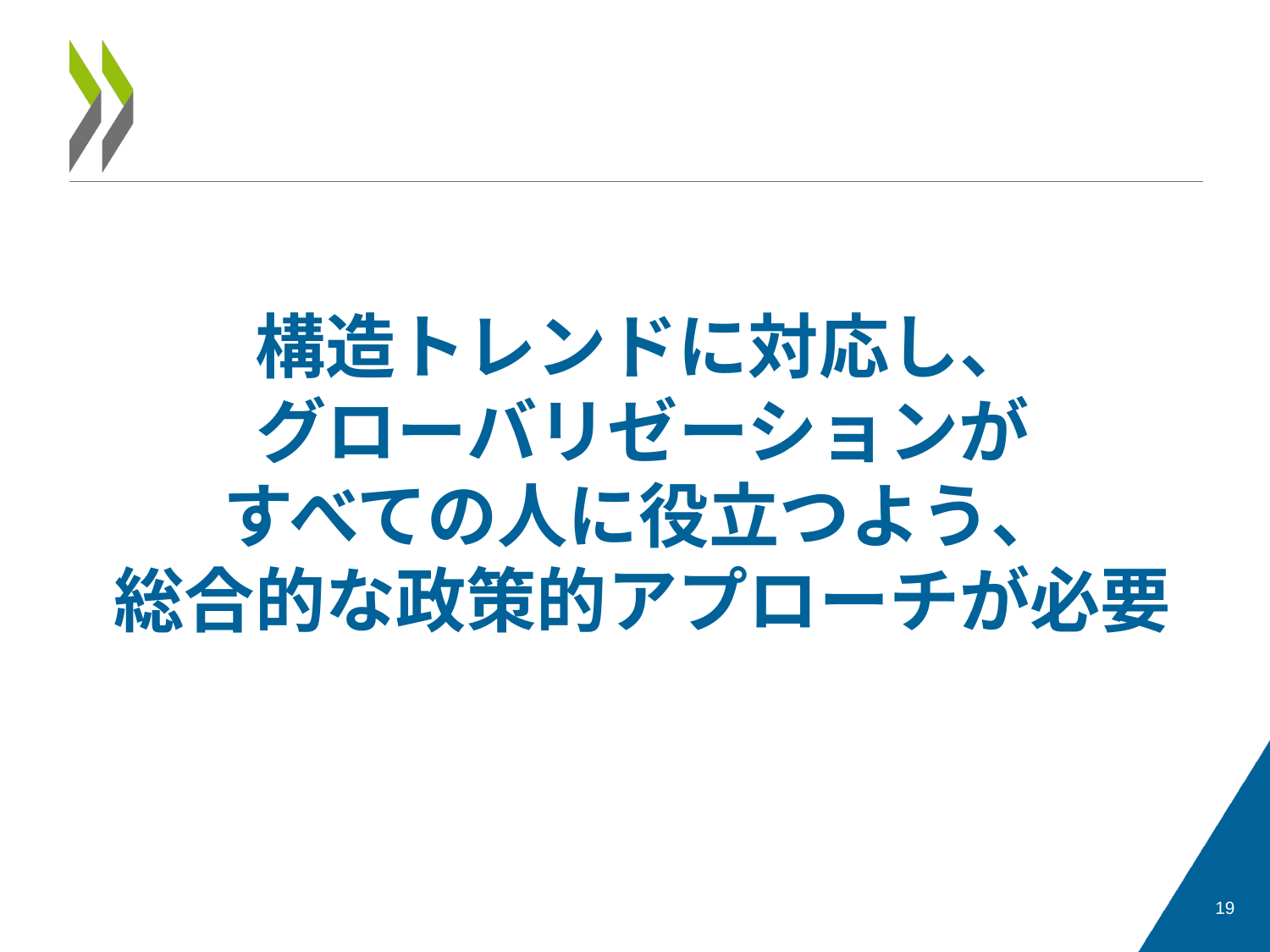

構造トレンドに対応し、
グローバリゼーションが
すべての人に役立つよう、
総合的な政策的アプローチが必要
19